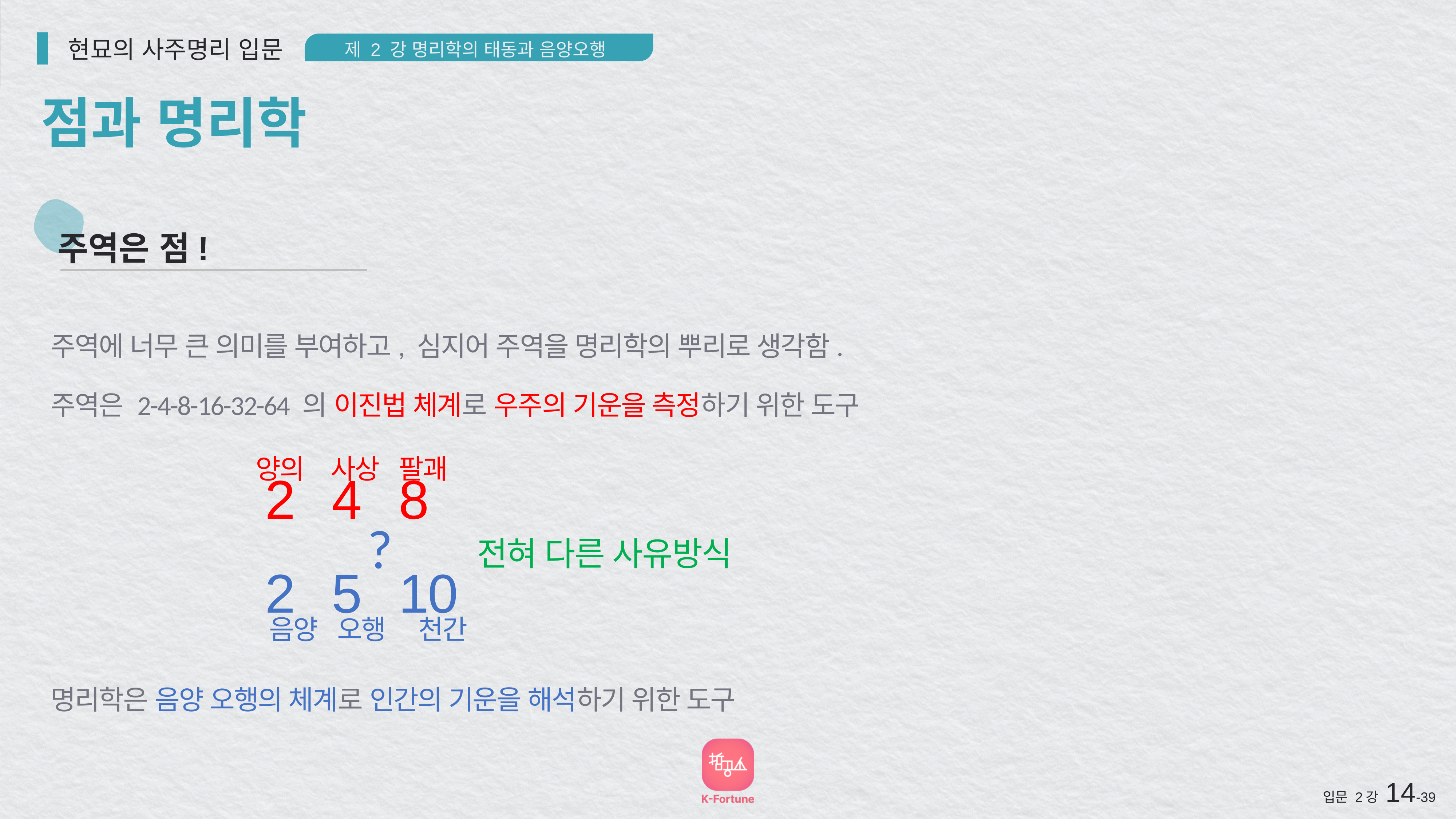

현묘의 사주명리 입문

제 2 강 명리학의 태동과 음양오행
점과 명리학

주역은 점!
주역에 너무 큰 의미를 부여하고, 심지어 주역을 명리학의 뿌리로 생각함.

주역은 2-4-8-16-32-64 의 이진법 체계로 우주의 기운을 측정하기 위한 도구

명리학은 음양 오행의 체계로 인간의 기운을 해석하기 위한 도구

 양의    사상   팔괘

   음양   오행     천간

2
4
8
?
전혀 다른 사유방식
10
2
5